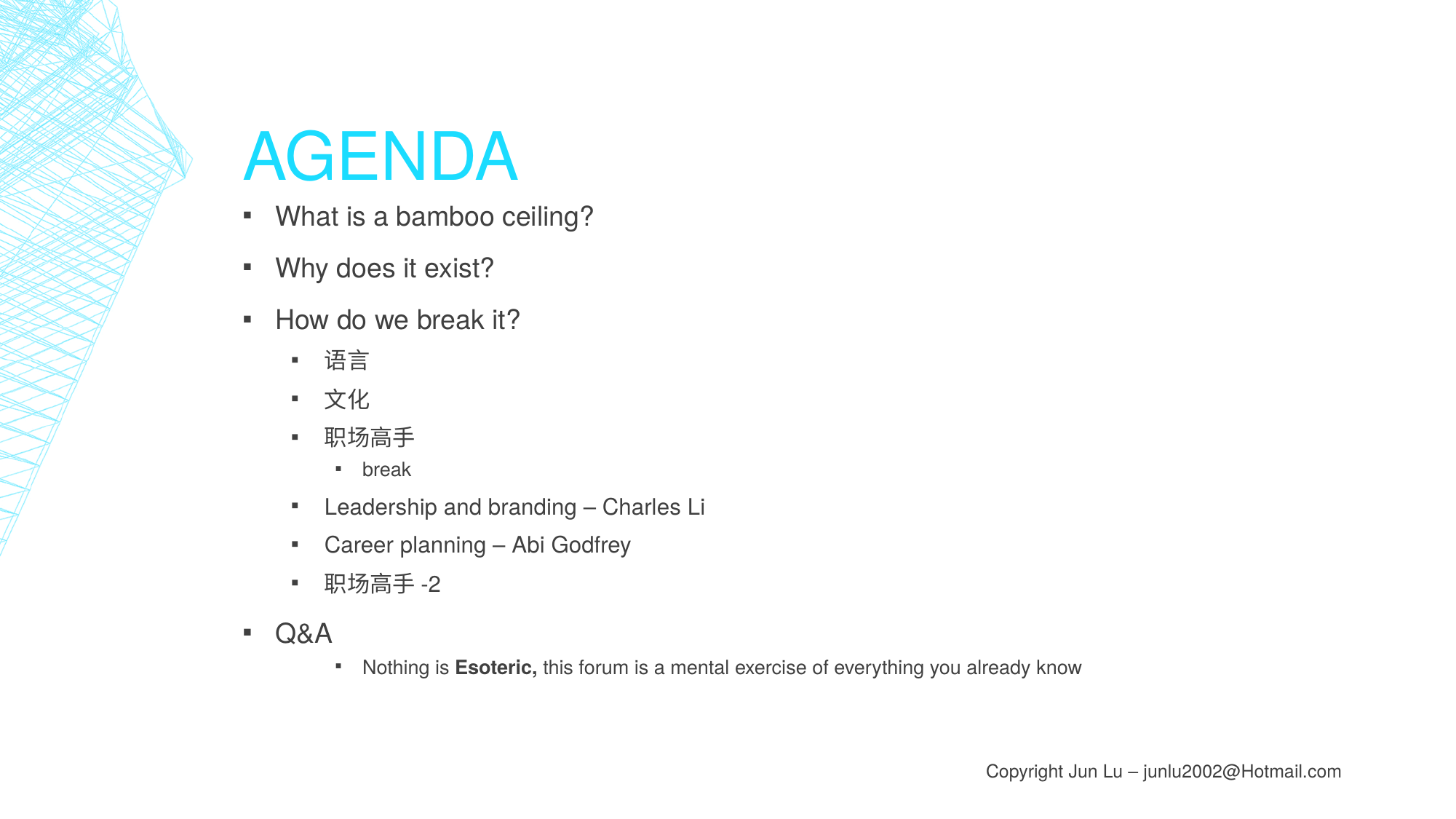

# AGENDA
What is a bamboo ceiling?
Why does it exist?
How do we break it?
语言
文化
职场高手
break
Leadership and branding – Charles Li
Career planning – Abi Godfrey
职场高手-2
Q&A
Nothing is Esoteric, this forum is a mental exercise of everything you already know
Copyright Jun Lu – junlu2002@Hotmail.com